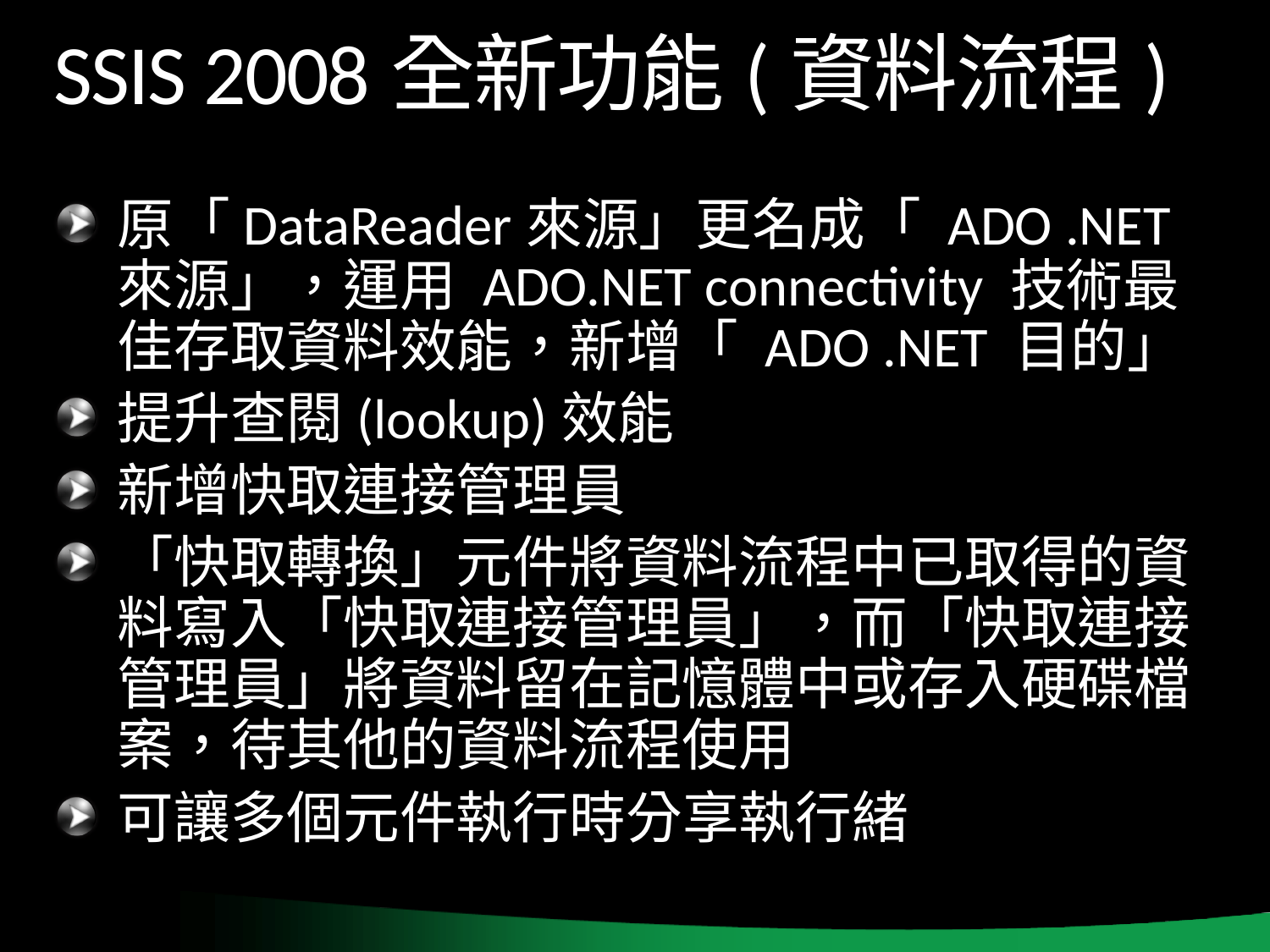

# SSIS 2008全新功能(資料流程)
原「DataReader來源」更名成「 ADO .NET 來源」，運用 ADO.NET connectivity 技術最佳存取資料效能，新增「 ADO .NET 目的」
提升查閱(lookup)效能
新增快取連接管理員
「快取轉換」元件將資料流程中已取得的資料寫入「快取連接管理員」，而「快取連接管理員」將資料留在記憶體中或存入硬碟檔案，待其他的資料流程使用
可讓多個元件執行時分享執行緒